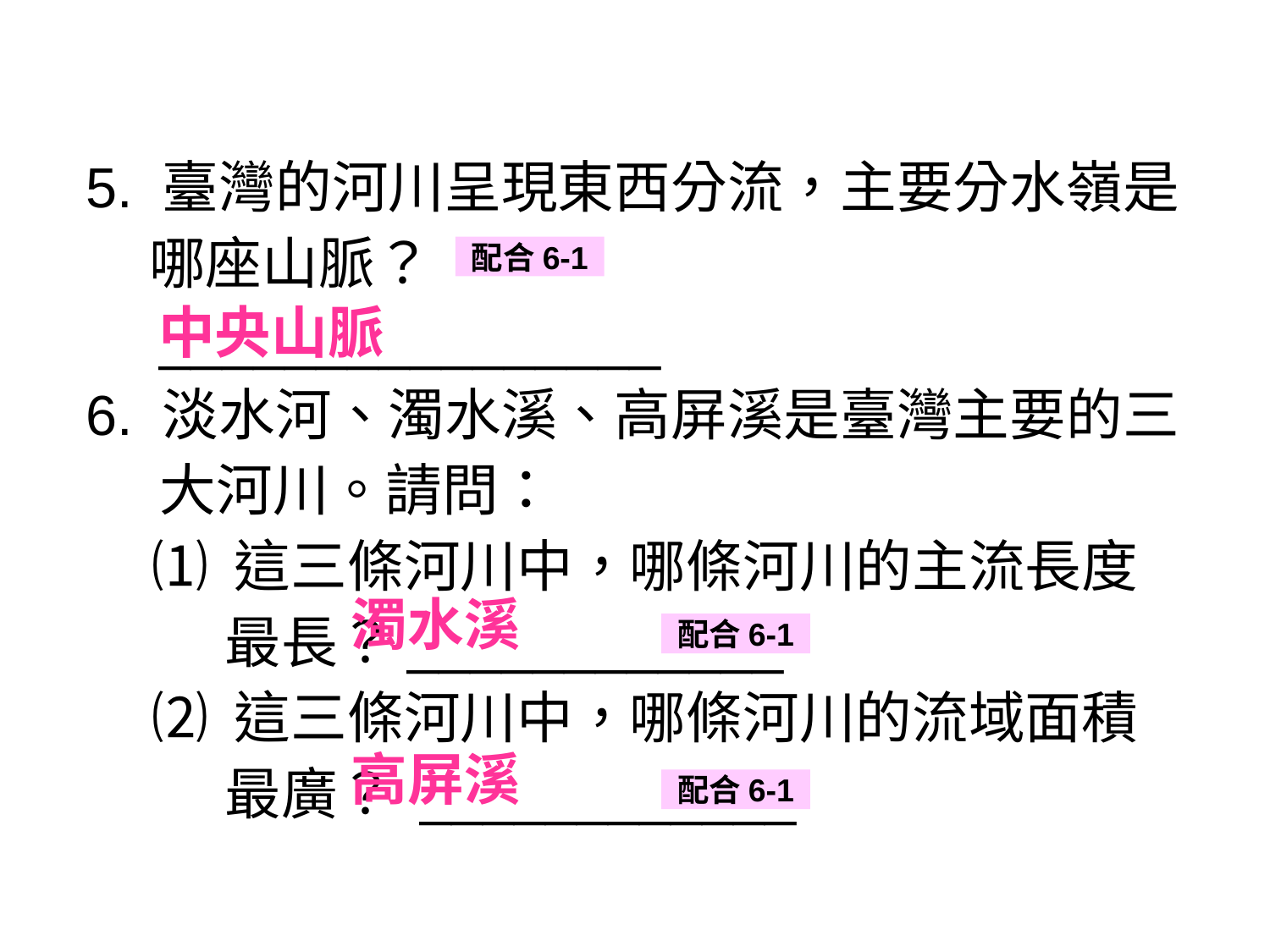

19
5. 臺灣的河川呈現東西分流，主要分水嶺是哪座山脈？
	________________
6. 淡水河、濁水溪、高屏溪是臺灣主要的三大河川。請問：
⑴ 這三條河川中，哪條河川的主流長度最長？____________
⑵ 這三條河川中，哪條河川的流域面積最廣？ ____________
配合6-1
中央山脈
濁水溪
配合6-1
高屏溪
配合6-1